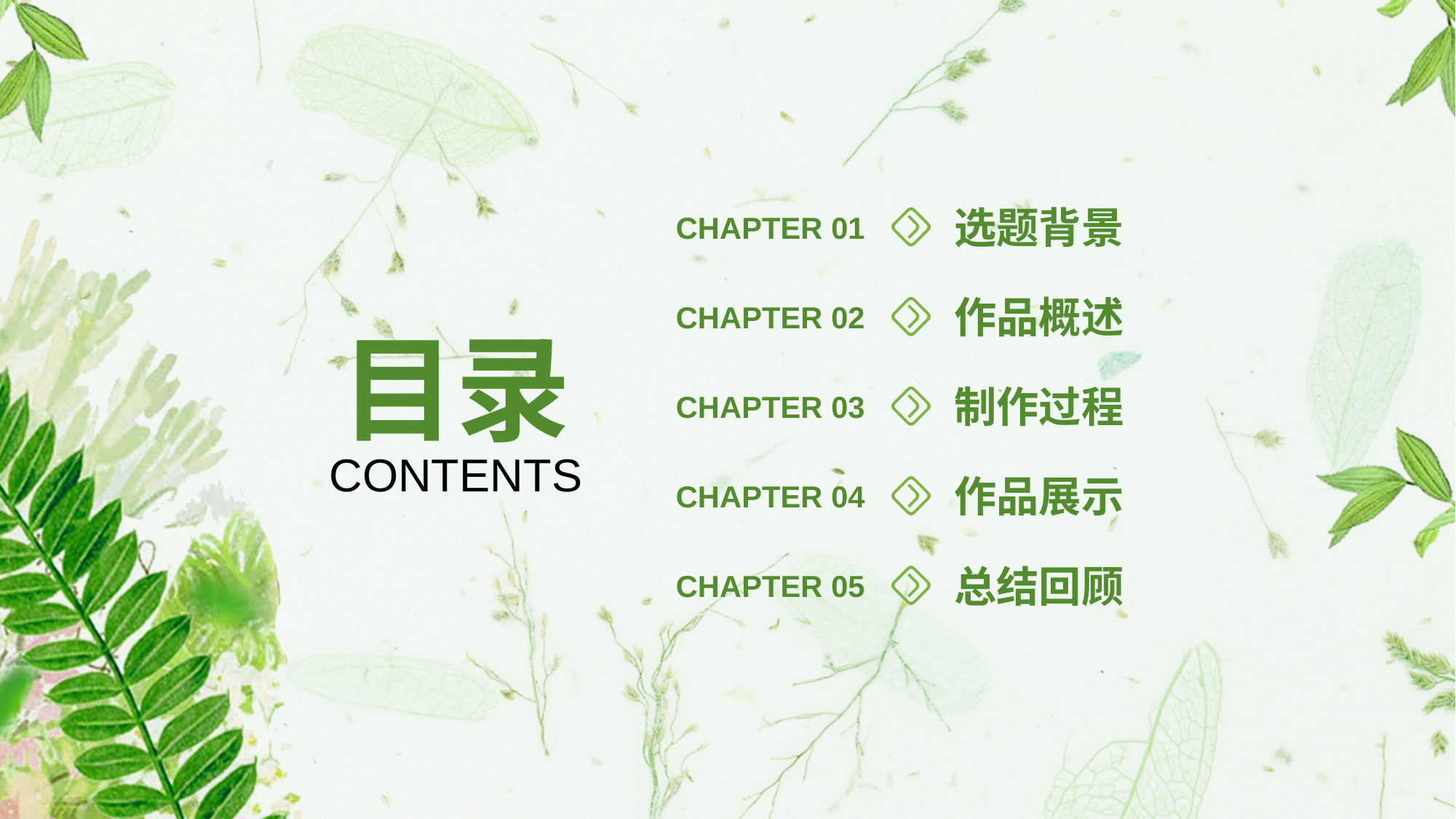

选题背景
CHAPTER 01

作品概述
CHAPTER 02

目录
制作过程
CHAPTER 03

contents
作品展示
CHAPTER 04

总结回顾
CHAPTER 05